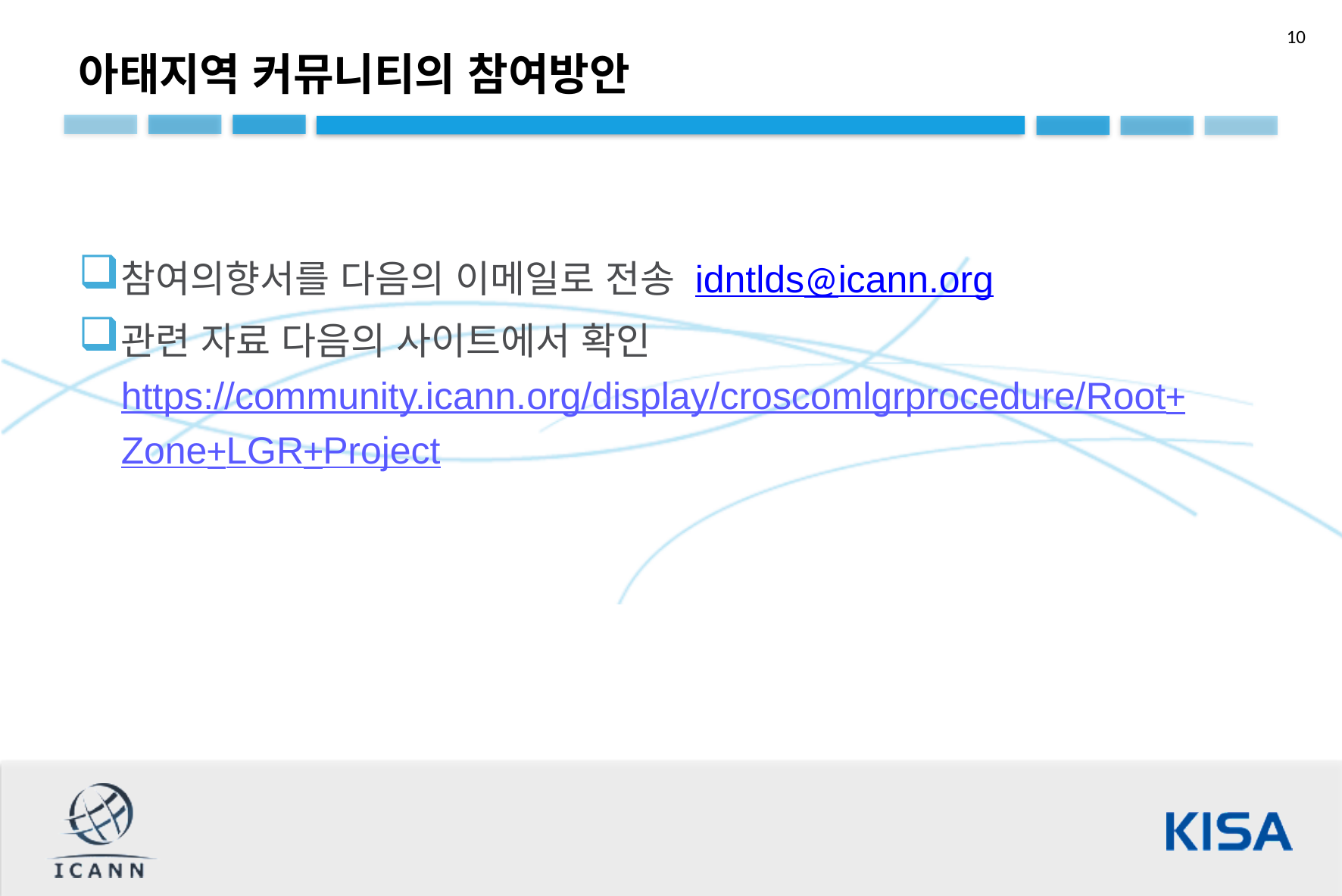

아태지역 커뮤니티의 참여방안

참여의향서를 다음의 이메일로 전송 idntlds@icann.org
관련 자료 다음의 사이트에서 확인
https://community.icann.org/display/croscomlgrprocedure/Root+Zone+LGR+Project